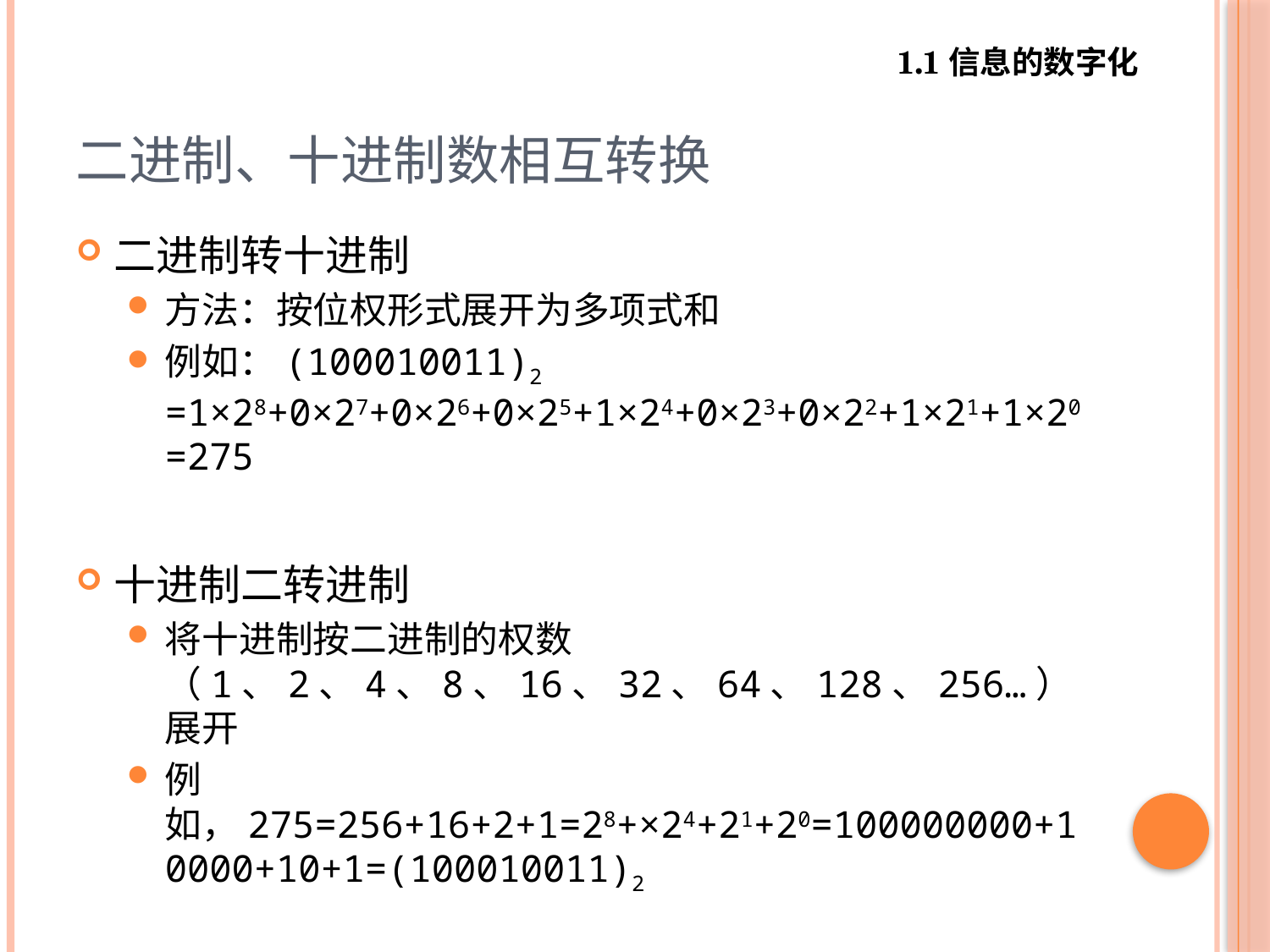

1.1信息的数字化
# 二进制、十进制数相互转换
二进制转十进制
方法：按位权形式展开为多项式和
例如：(100010011)2 =1×28+0×27+0×26+0×25+1×24+0×23+0×22+1×21+1×20=275

十进制二转进制
将十进制按二进制的权数（1、2、4、8、16、32、64、128、256…）展开
例如，275=256+16+2+1=28+×24+21+20=100000000+10000+10+1=(100010011)2